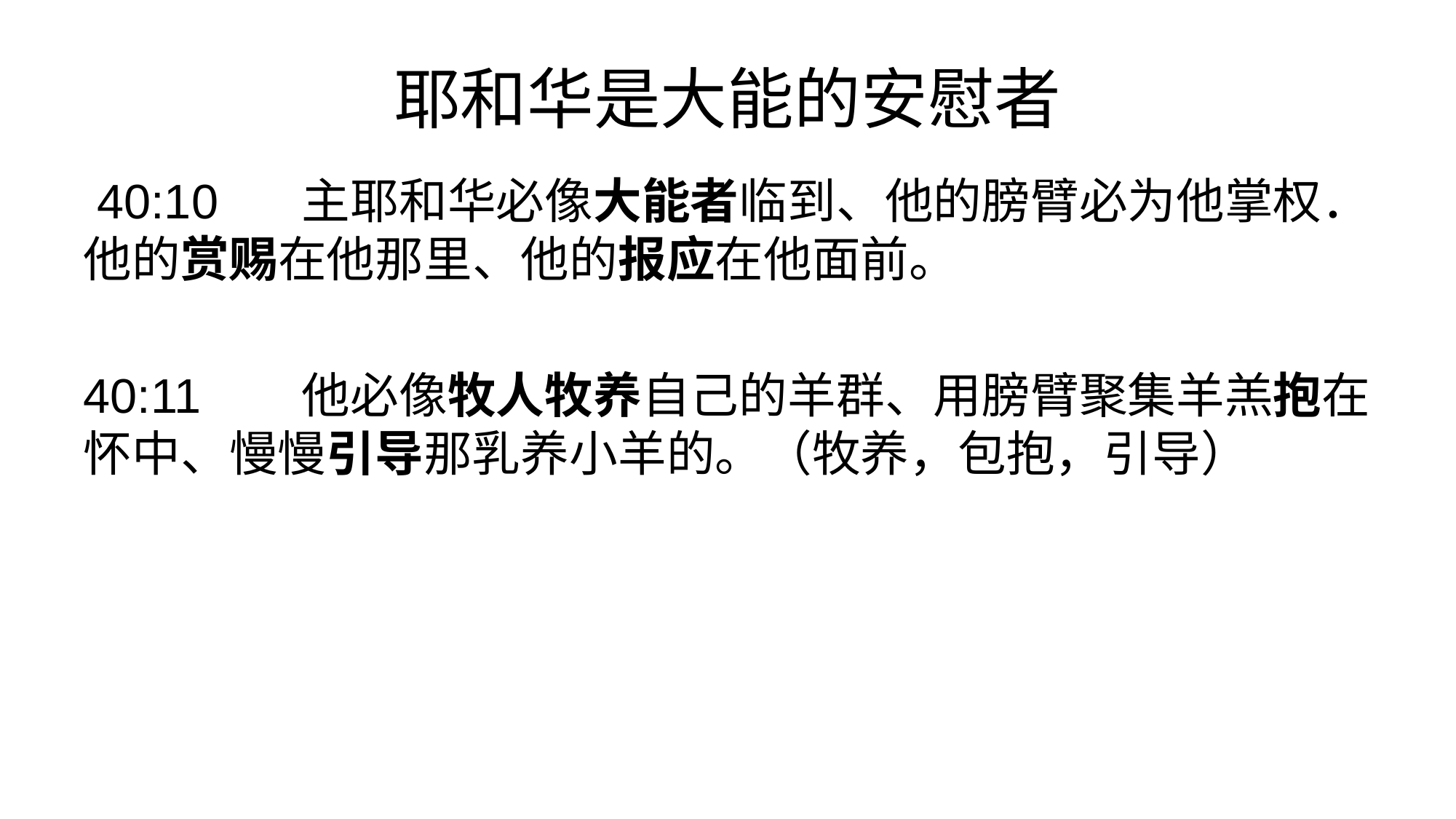

# 耶和华是大能的安慰者
 40:10	主耶和华必像大能者临到、他的膀臂必为他掌权．他的赏赐在他那里、他的报应在他面前。

40:11	他必像牧人牧养自己的羊群、用膀臂聚集羊羔抱在怀中、慢慢引导那乳养小羊的。（牧养，包抱，引导）